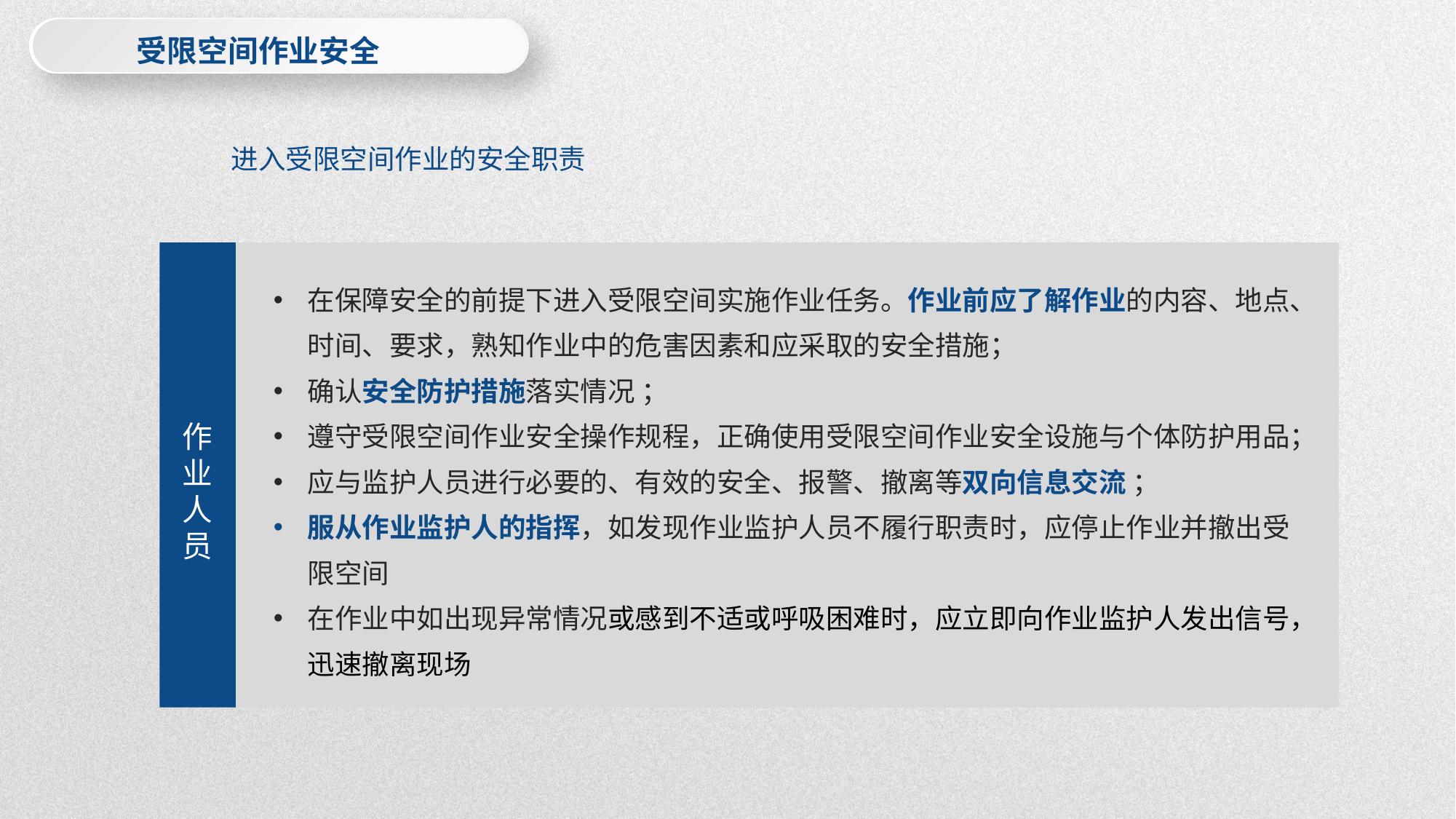

受限空间作业安全

进入受限空间作业的安全职责

在保障安全的前提下进入受限空间实施作业任务。作业前应了解作业的内容、地点、时间、要求，熟知作业中的危害因素和应采取的安全措施；
确认安全防护措施落实情况 ；
遵守受限空间作业安全操作规程，正确使用受限空间作业安全设施与个体防护用品；
应与监护人员进行必要的、有效的安全、报警、撤离等双向信息交流 ；
服从作业监护人的指挥，如发现作业监护人员不履行职责时，应停止作业并撤出受限空间
在作业中如出现异常情况或感到不适或呼吸困难时，应立即向作业监护人发出信号，迅速撤离现场
作
业
人
员